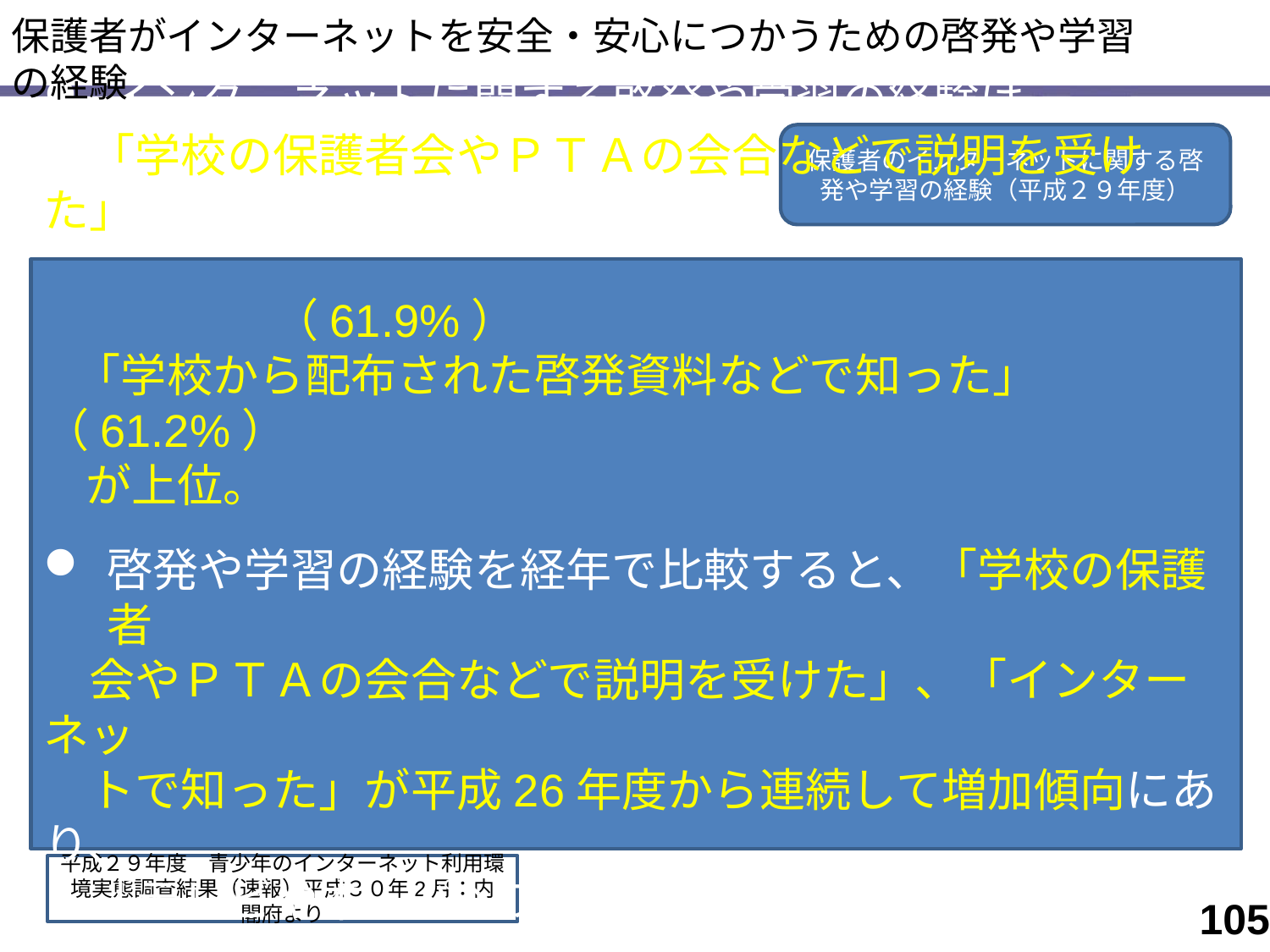

保護者がインターネットを安全・安心につかうための啓発や学習の経験
保護者のインターネットに関する啓発や学習の経験（平成２９年度）
インターネットに関する啓発や学習の経験は、
　「学校の保護者会やＰＴＡの会合などで説明を受けた」
　　　　　　　　　　　　　　　　　　　　　　　　　　　　　　（61.9%）
  「学校から配布された啓発資料などで知った」　（61.2%）
   が上位。

啓発や学習の経験を経年で比較すると、「学校の保護者
　会やＰＴＡの会合などで説明を受けた」、「インターネッ
　トで知った」が平成26年度から連続して増加傾向にあり、
　「テレビや本・パンフレットなどで知った」は減少傾向。

平成２９年度　青少年のインターネット利用環境実態調査結果（速報）平成３０年2月：内閣府より
105